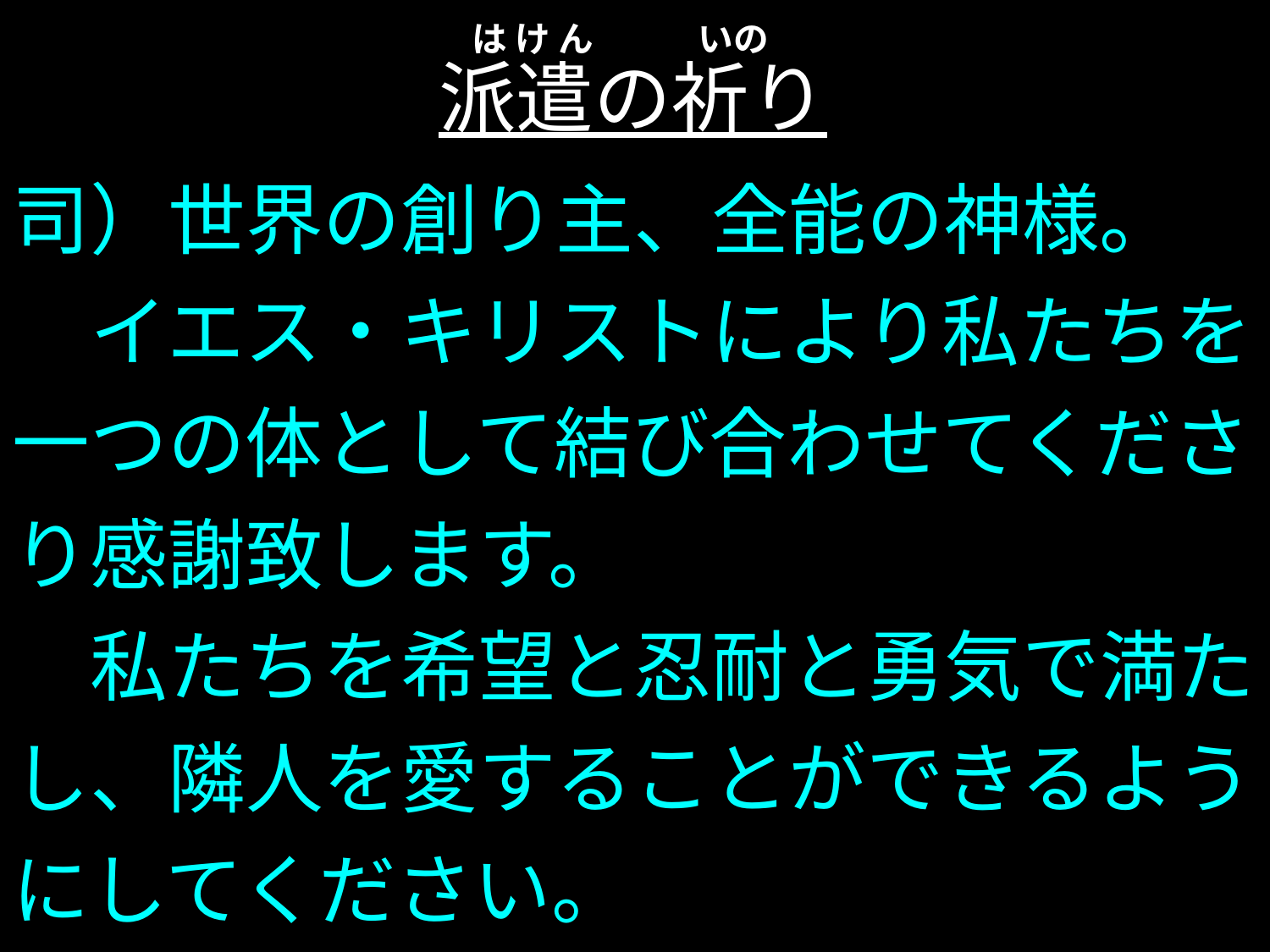

は け ん             いの
# 派遣の祈り
司）世界の創り主、全能の神様。
　イエス・キリストにより私たちを一つの体として結び合わせてくださり感謝致します。
　私たちを希望と忍耐と勇気で満たし、隣人を愛することができるようにしてください。